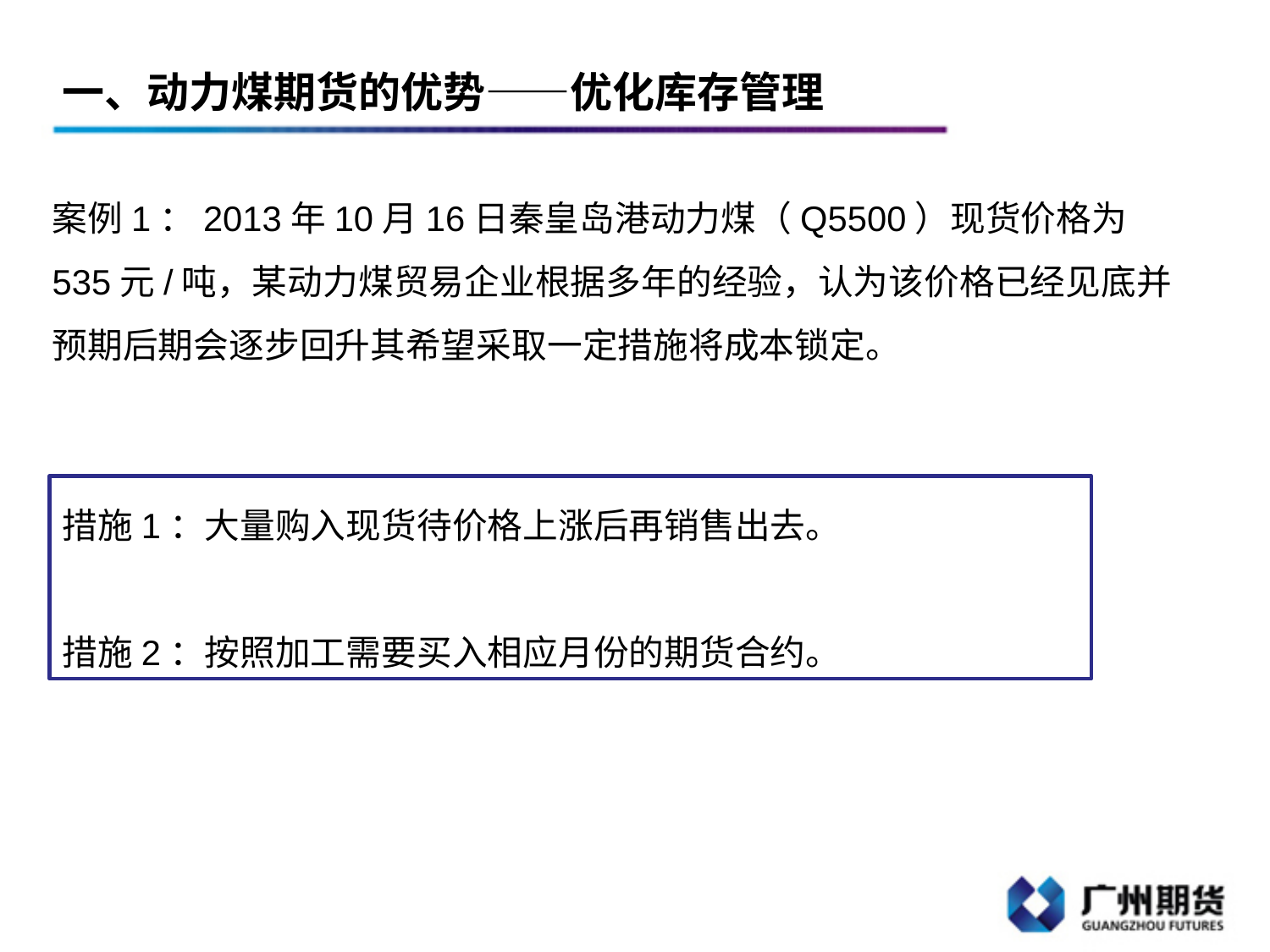

一、动力煤期货的优势——优化库存管理
案例1：2013年10月16日秦皇岛港动力煤（Q5500）现货价格为535元/吨，某动力煤贸易企业根据多年的经验，认为该价格已经见底并预期后期会逐步回升其希望采取一定措施将成本锁定。
措施1：大量购入现货待价格上涨后再销售出去。

措施2：按照加工需要买入相应月份的期货合约。